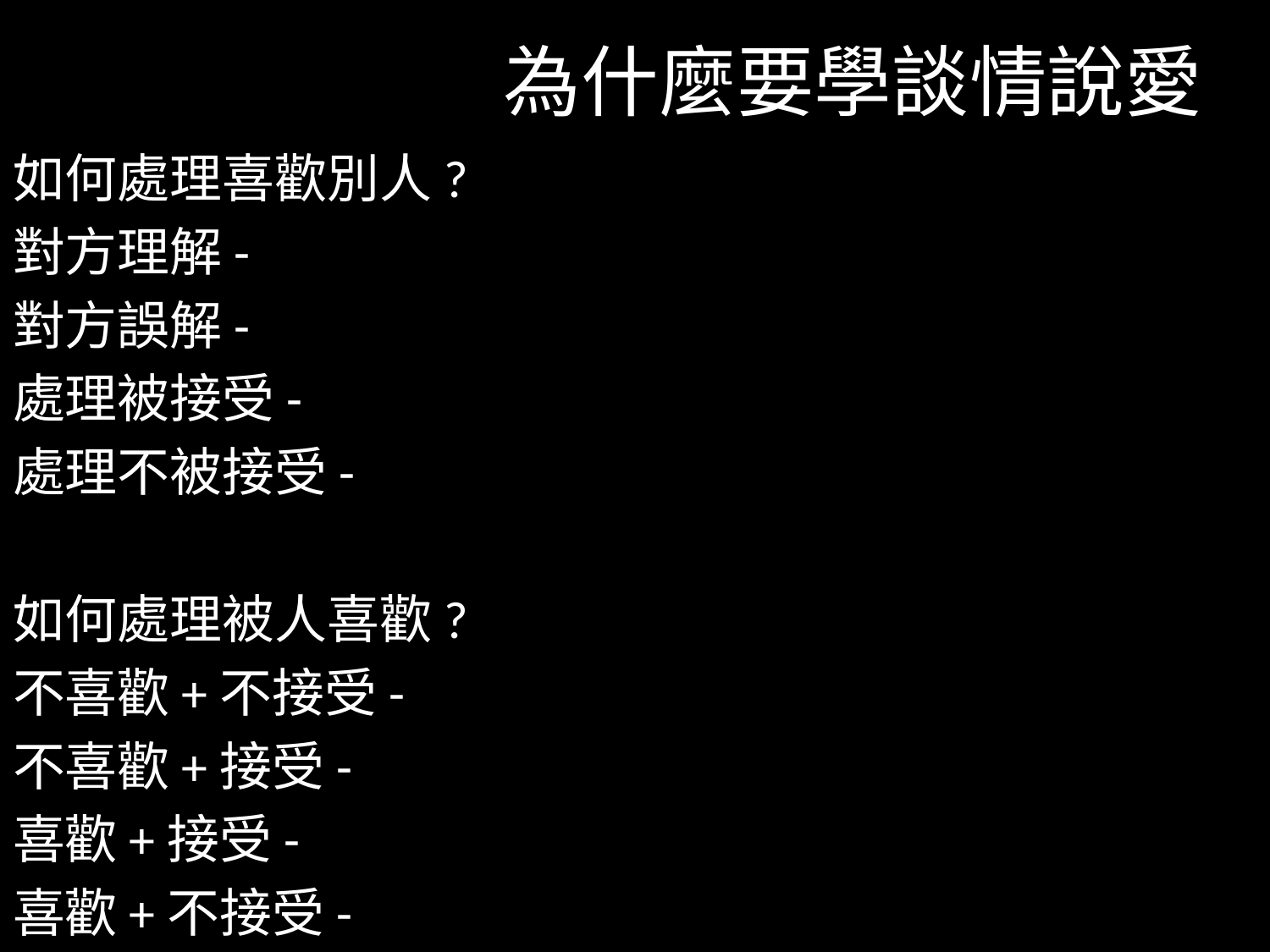

# 為什麼要學談情說愛
如何處理喜歡別人?
對方理解-
對方誤解-
處理被接受-
處理不被接受-

如何處理被人喜歡?
不喜歡+不接受-
不喜歡+接受-
喜歡+接受-
喜歡+不接受-